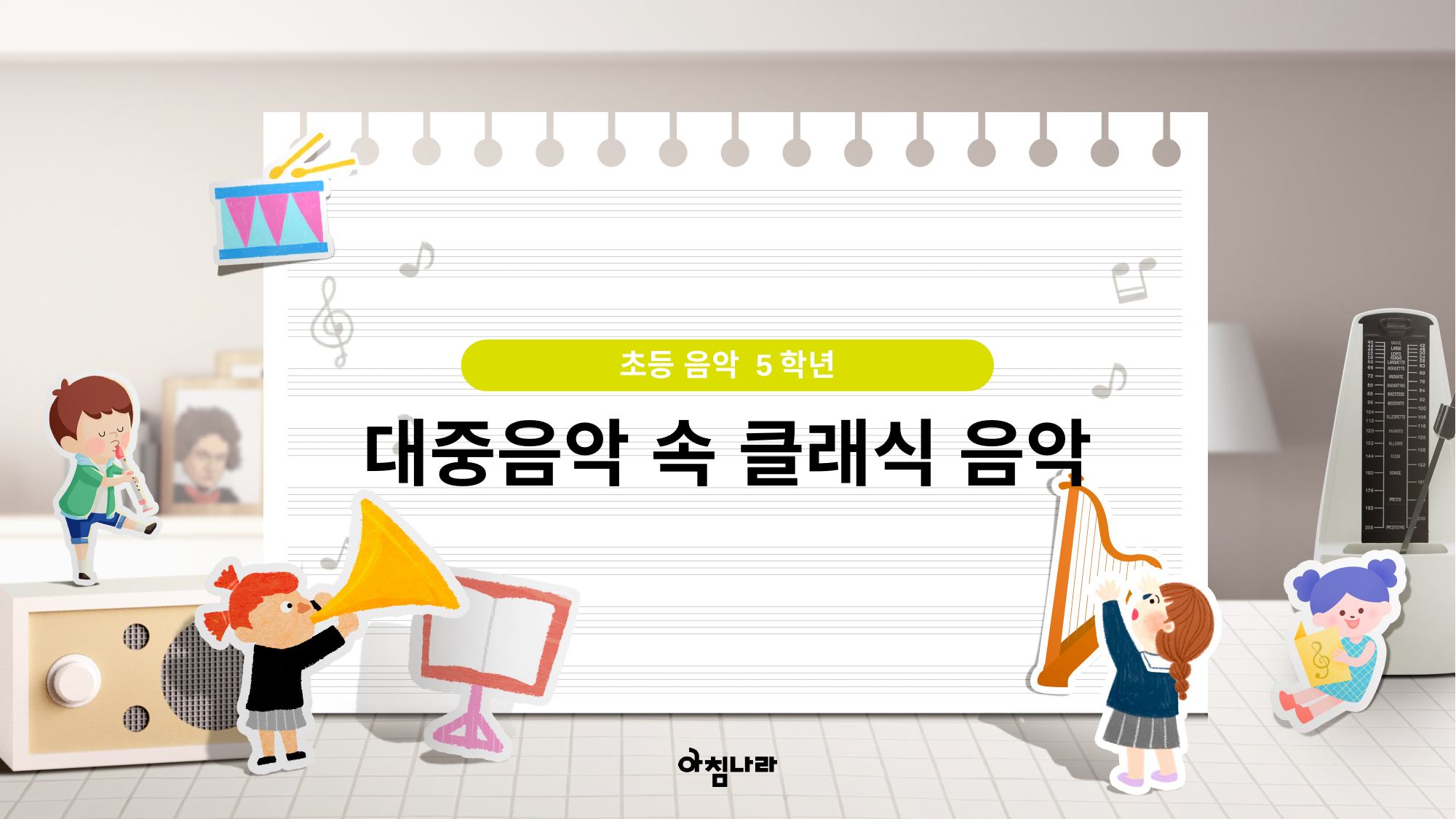

초등 음악 5학년
대중음악 속 클래식 음악